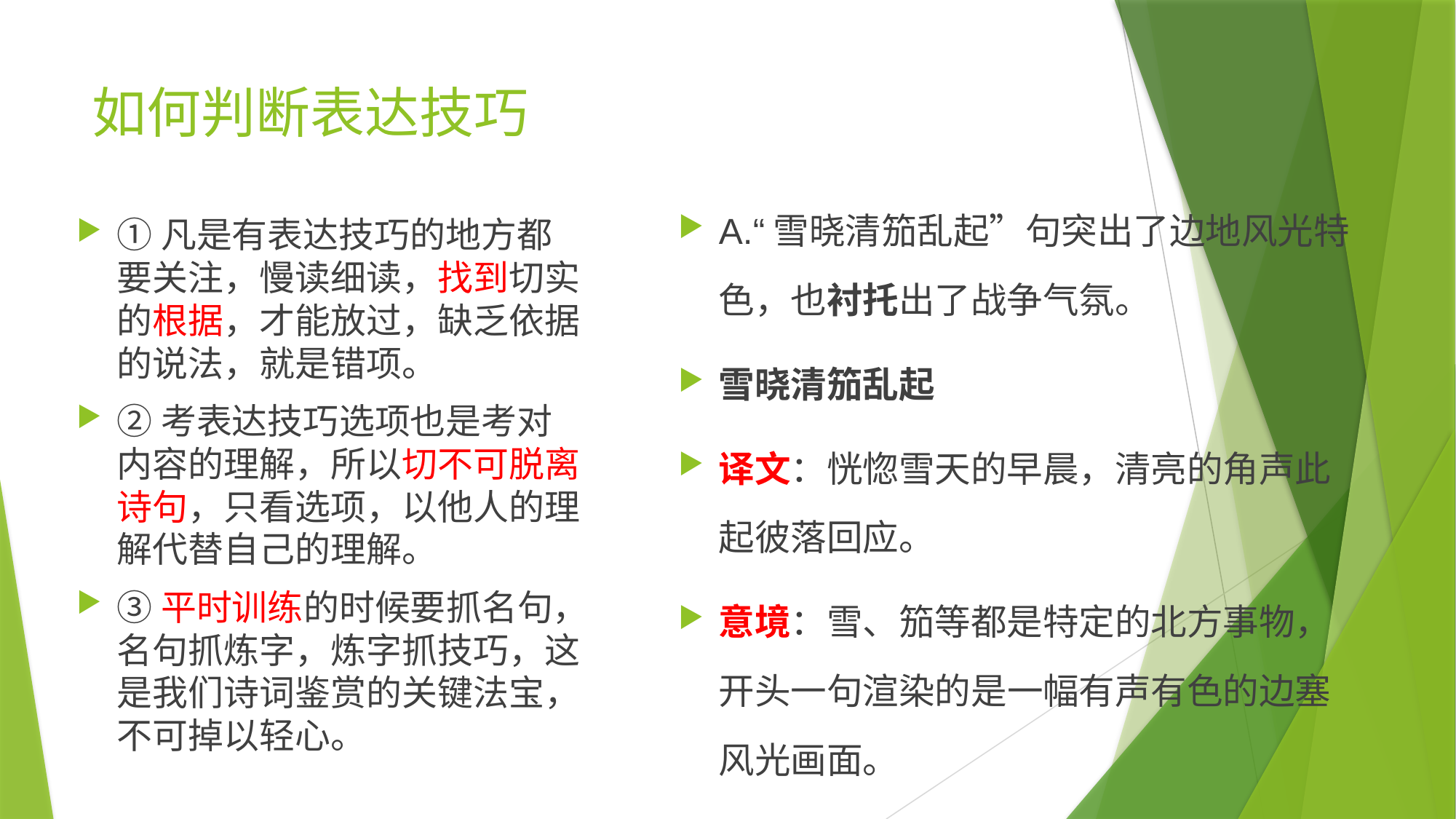

# 如何判断表达技巧
A.“雪晓清笳乱起”句突出了边地风光特色，也衬托出了战争气氛。
雪晓清笳乱起
译文：恍惚雪天的早晨，清亮的角声此起彼落回应。
意境：雪、笳等都是特定的北方事物，开头一句渲染的是一幅有声有色的边塞风光画面。
①凡是有表达技巧的地方都要关注，慢读细读，找到切实的根据，才能放过，缺乏依据的说法，就是错项。
②考表达技巧选项也是考对内容的理解，所以切不可脱离诗句，只看选项，以他人的理解代替自己的理解。
③平时训练的时候要抓名句，名句抓炼字，炼字抓技巧，这是我们诗词鉴赏的关键法宝，不可掉以轻心。